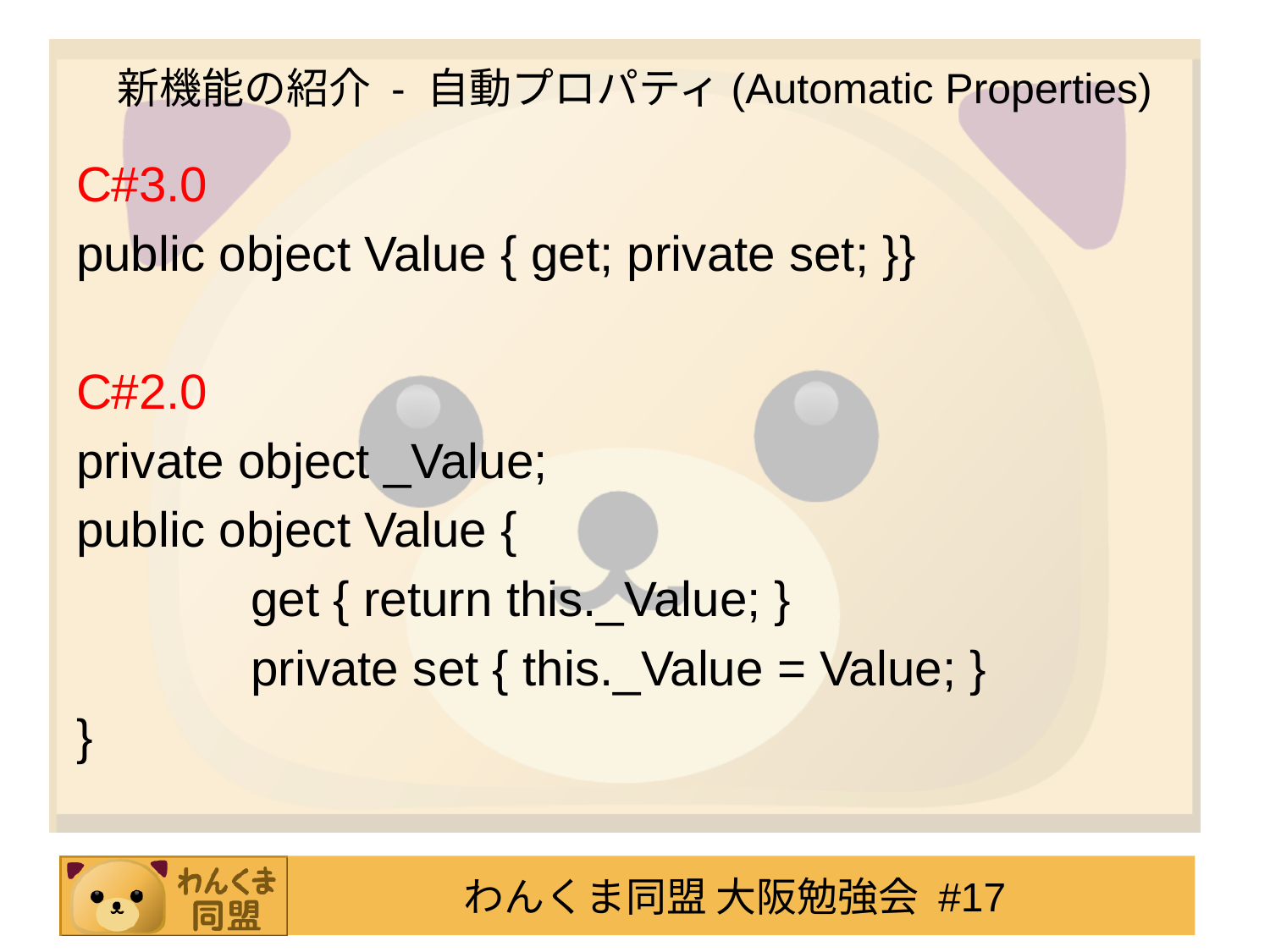

# 新機能の紹介 - 自動プロパティ(Automatic Properties)
C#3.0
public object Value { get; private set; }}

C#2.0
private object _Value;
public object Value {
		get { return this._Value; }
		private set { this._Value = Value; }
}